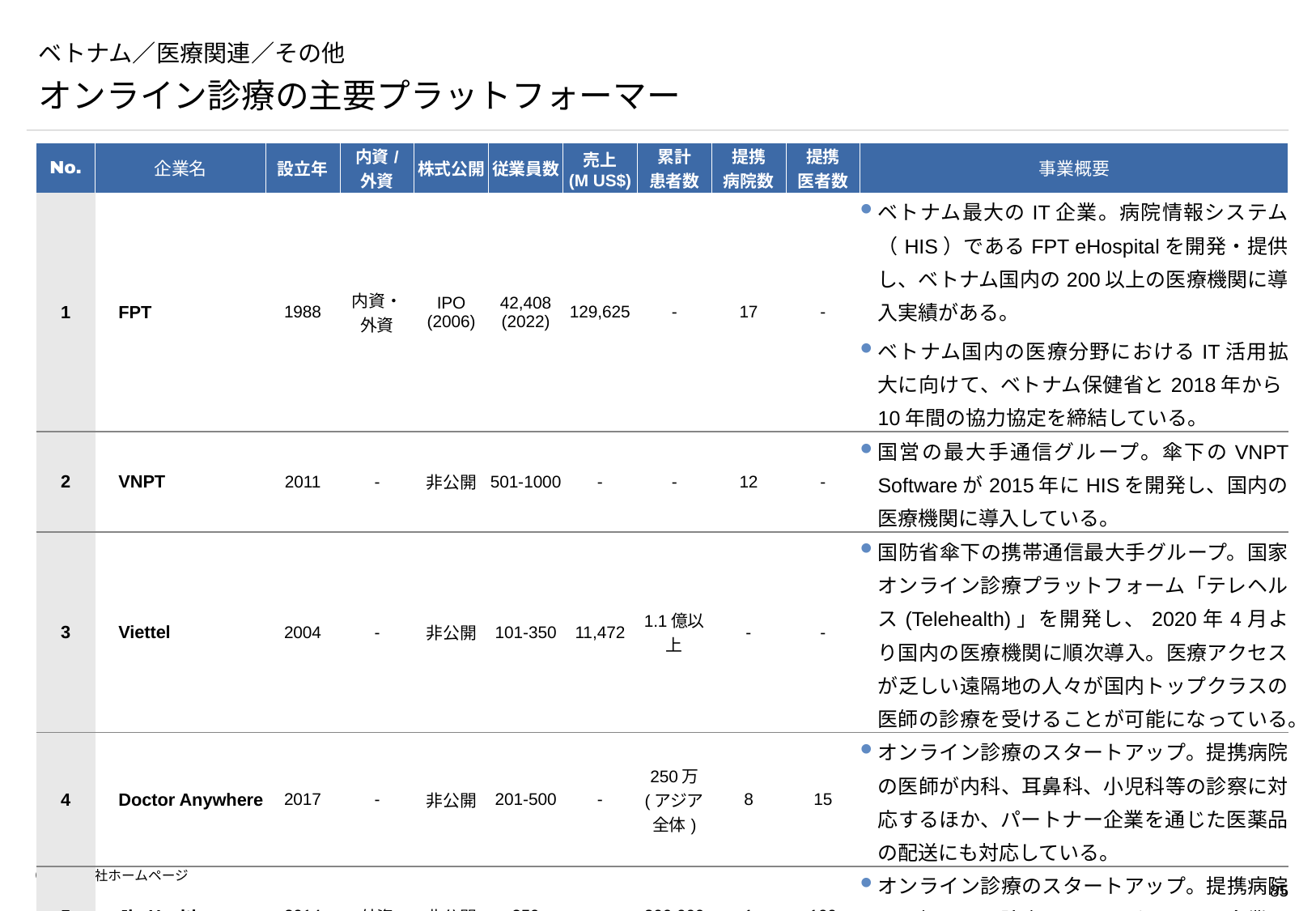

# ベトナム／医療関連／その他
オンライン診療の主要プラットフォーマー
| No. | 企業名 | 設立年 | 内資/ 外資 | 株式公開 | 従業員数 | 売上 (M US$) | 累計 患者数 | 提携 病院数 | 提携 医者数 | 事業概要 |
| --- | --- | --- | --- | --- | --- | --- | --- | --- | --- | --- |
| 1 | FPT | 1988 | 内資・ 外資 | IPO (2006) | 42,408 (2022) | 129,625 | - | 17 | - | ベトナム最大のIT企業。病院情報システム（HIS）であるFPT eHospitalを開発・提供し、ベトナム国内の200以上の医療機関に導入実績がある。 ベトナム国内の医療分野におけるIT活用拡大に向けて、ベトナム保健省と2018年から10年間の協力協定を締結している。 |
| 2 | VNPT | 2011 | - | 非公開 | 501-1000 | - | - | 12 | - | 国営の最大手通信グループ。傘下のVNPT Softwareが2015年にHISを開発し、国内の医療機関に導入している。 |
| 3 | Viettel | 2004 | - | 非公開 | 101-350 | 11,472 | 1.1億以上 | - | - | 国防省傘下の携帯通信最大手グループ。国家オンライン診療プラットフォーム「テレヘルス(Telehealth)」を開発し、2020年4月より国内の医療機関に順次導入。医療アクセスが乏しい遠隔地の人々が国内トップクラスの医師の診療を受けることが可能になっている。 |
| 4 | Doctor Anywhere | 2017 | - | 非公開 | 201-500 | - | 250万 (アジア 全体) | 8 | 15 | オンライン診療のスタートアップ。提携病院の医師が内科、耳鼻科、小児科等の診察に対応するほか、パートナー企業を通じた医薬品の配送にも対応している。 |
| 5 | Jio Health | 2014 | 外資 | 非公開 | 259 | - | 200,000 | 1 | 100 | オンライン診療のスタートアップ。提携病院の医師による診察のほか、パートナー企業を通じた医薬品の配送にも対応している。 |
（出所）各社ホームページ